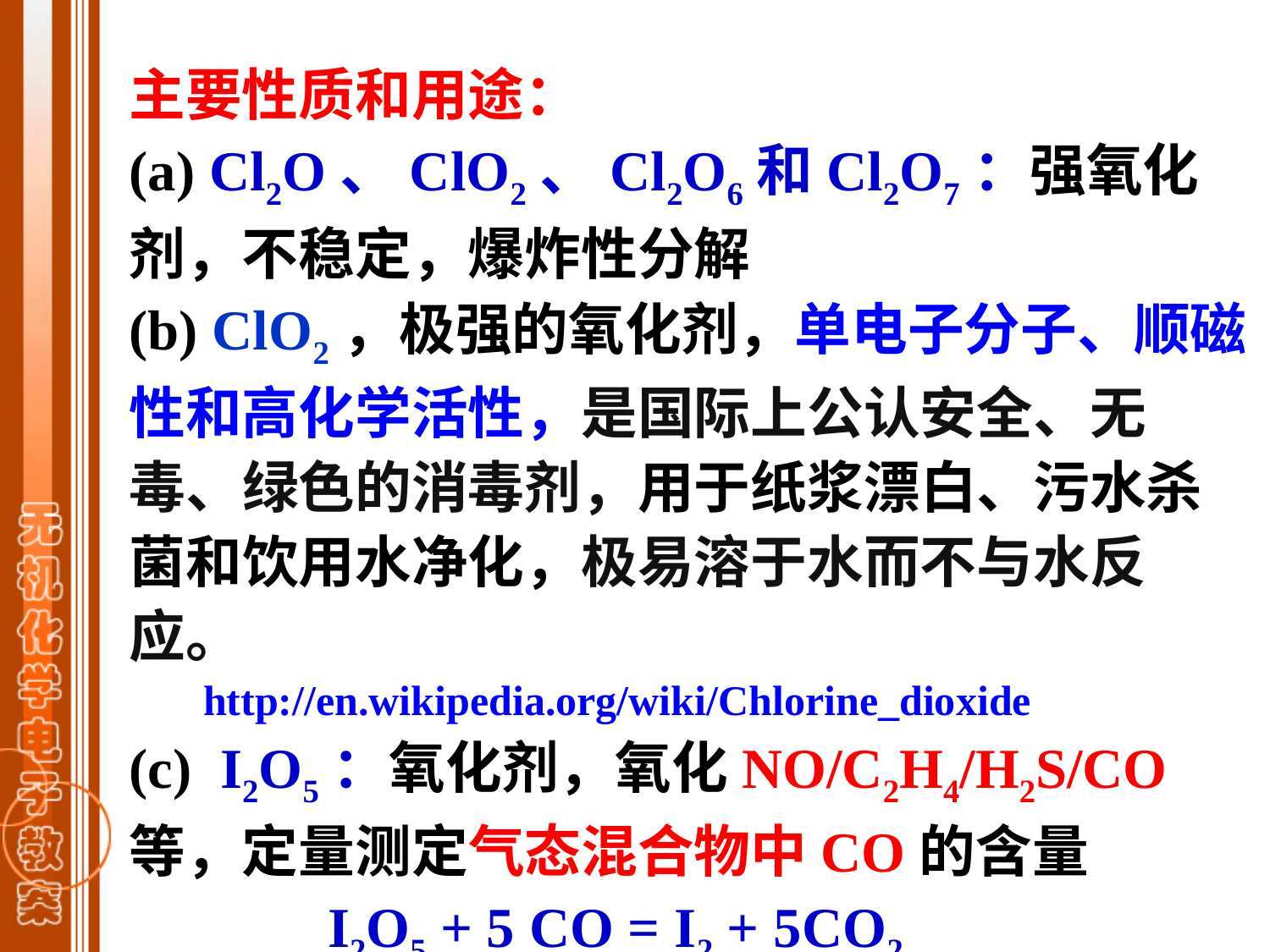

主要性质和用途：
(a) Cl2O、ClO2、Cl2O6和Cl2O7：强氧化剂，不稳定，爆炸性分解
(b) ClO2，极强的氧化剂，单电子分子、顺磁性和高化学活性，是国际上公认安全、无毒、绿色的消毒剂，用于纸浆漂白、污水杀菌和饮用水净化，极易溶于水而不与水反应。
       http://en.wikipedia.org/wiki/Chlorine_dioxide
(c)  I2O5：氧化剂，氧化NO/C2H4/H2S/CO等，定量测定气态混合物中CO的含量
              I2O5 + 5 CO = I2 + 5CO2